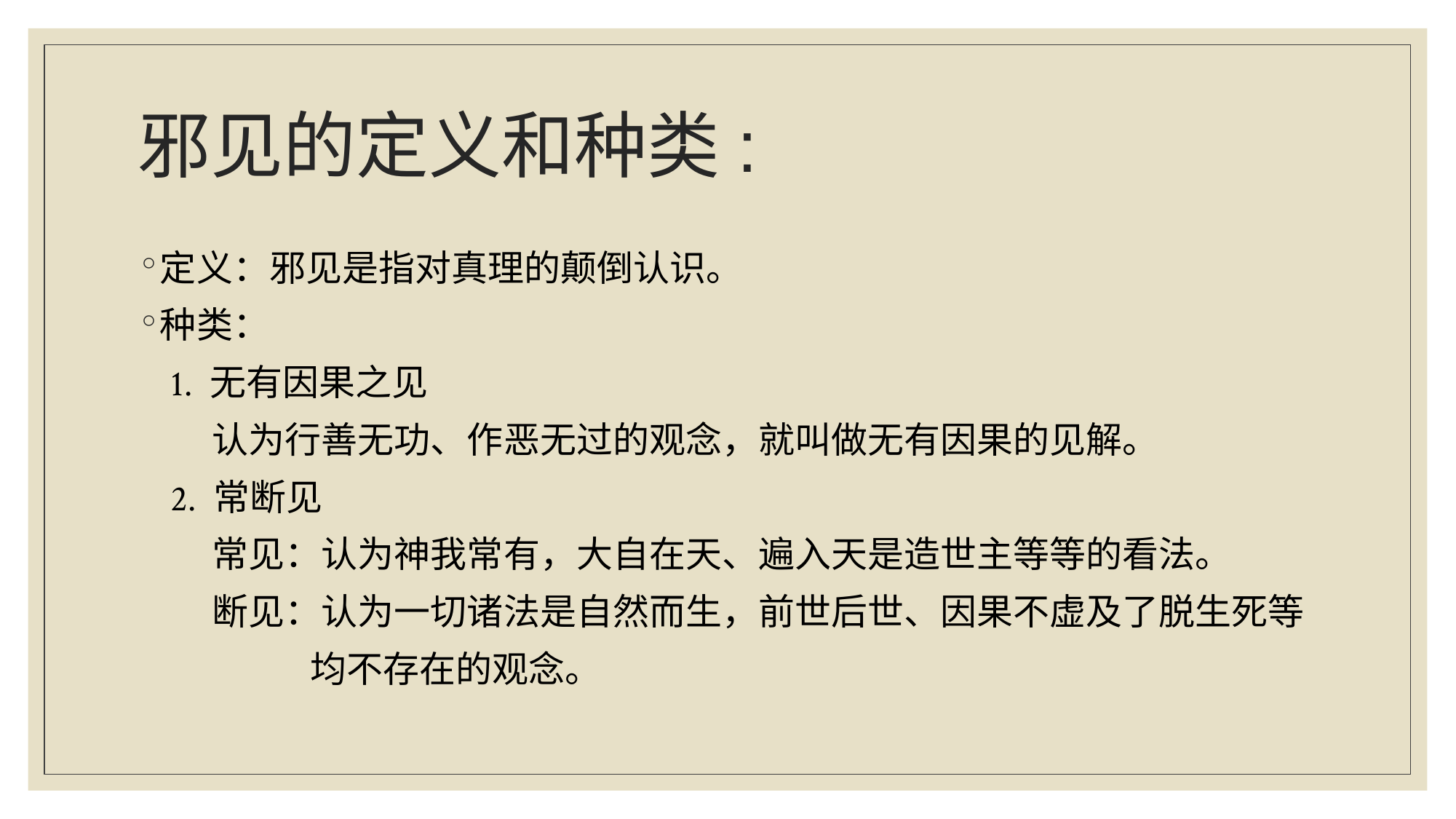

# 邪见的定义和种类:
定义：邪见是指对真理的颠倒认识。
种类：
    1. 无有因果之见
        认为行善无功、作恶无过的观念，就叫做无有因果的见解。
    2. 常断见
        常见：认为神我常有，大自在天、遍入天是造世主等等的看法。
        断见：认为一切诸法是自然而生，前世后世、因果不虚及了脱生死等
                    均不存在的观念。